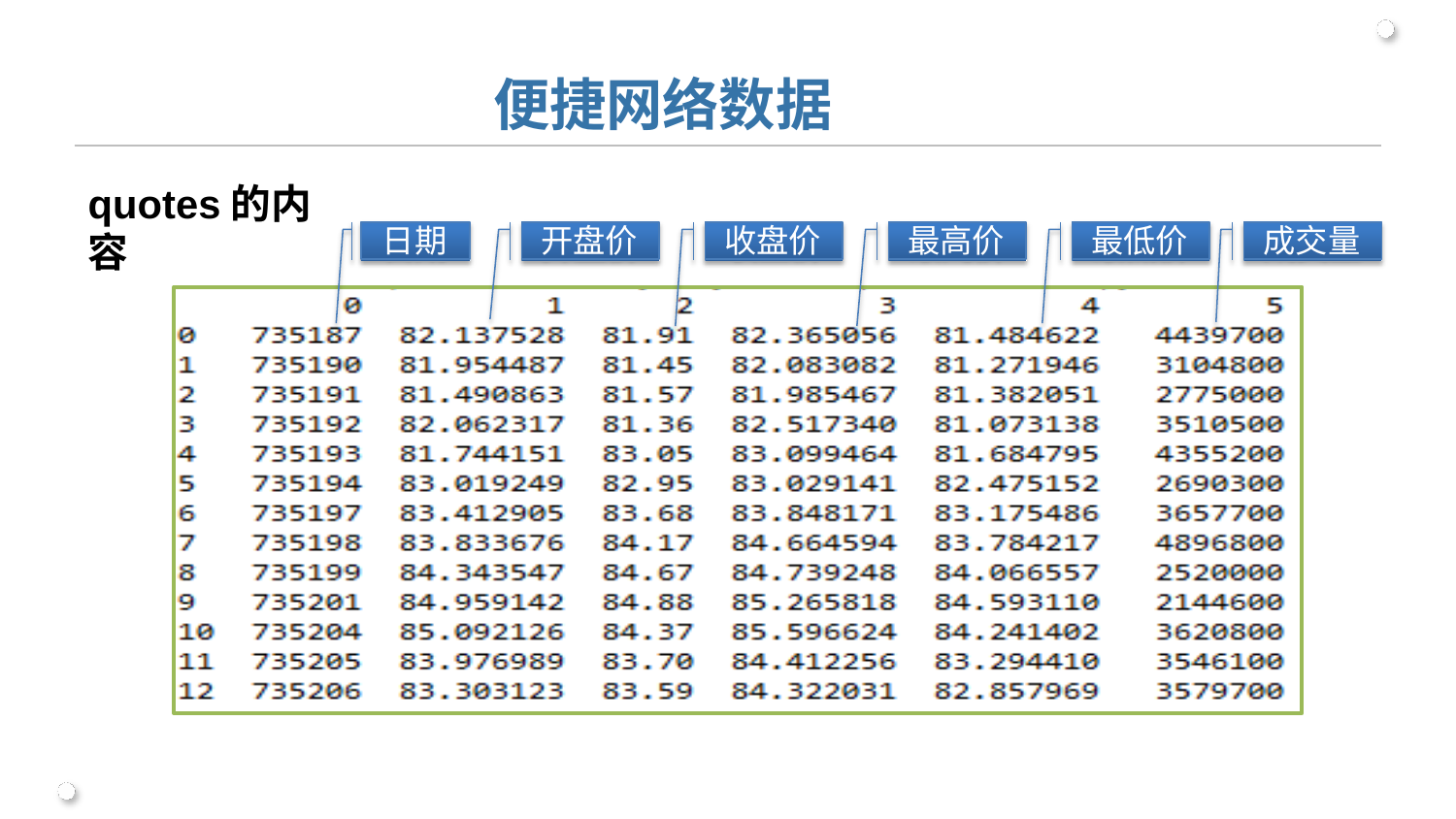

# 便捷网络数据

quotes的内容

日期

开盘价

收盘价

最高价

最低价

成交量